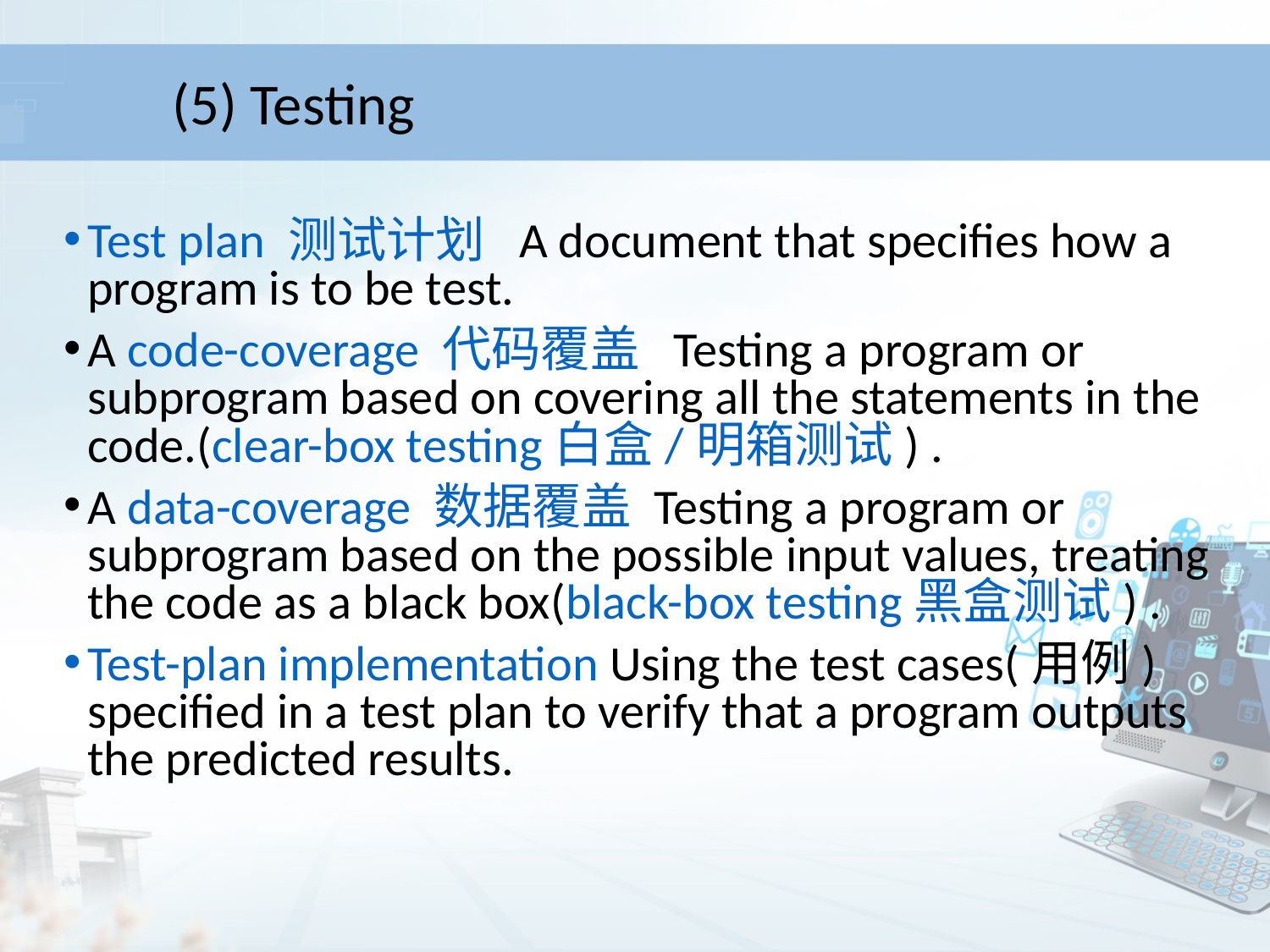

# (5) Testing
Test plan 测试计划  A document that specifies how a program is to be test.
A code-coverage 代码覆盖  Testing a program or subprogram based on covering all the statements in the code.(clear-box testing白盒/明箱测试) .
A data-coverage 数据覆盖 Testing a program or subprogram based on the possible input values, treating the code as a black box(black-box testing黑盒测试) .
Test-plan implementation Using the test cases(用例) specified in a test plan to verify that a program outputs the predicted results.